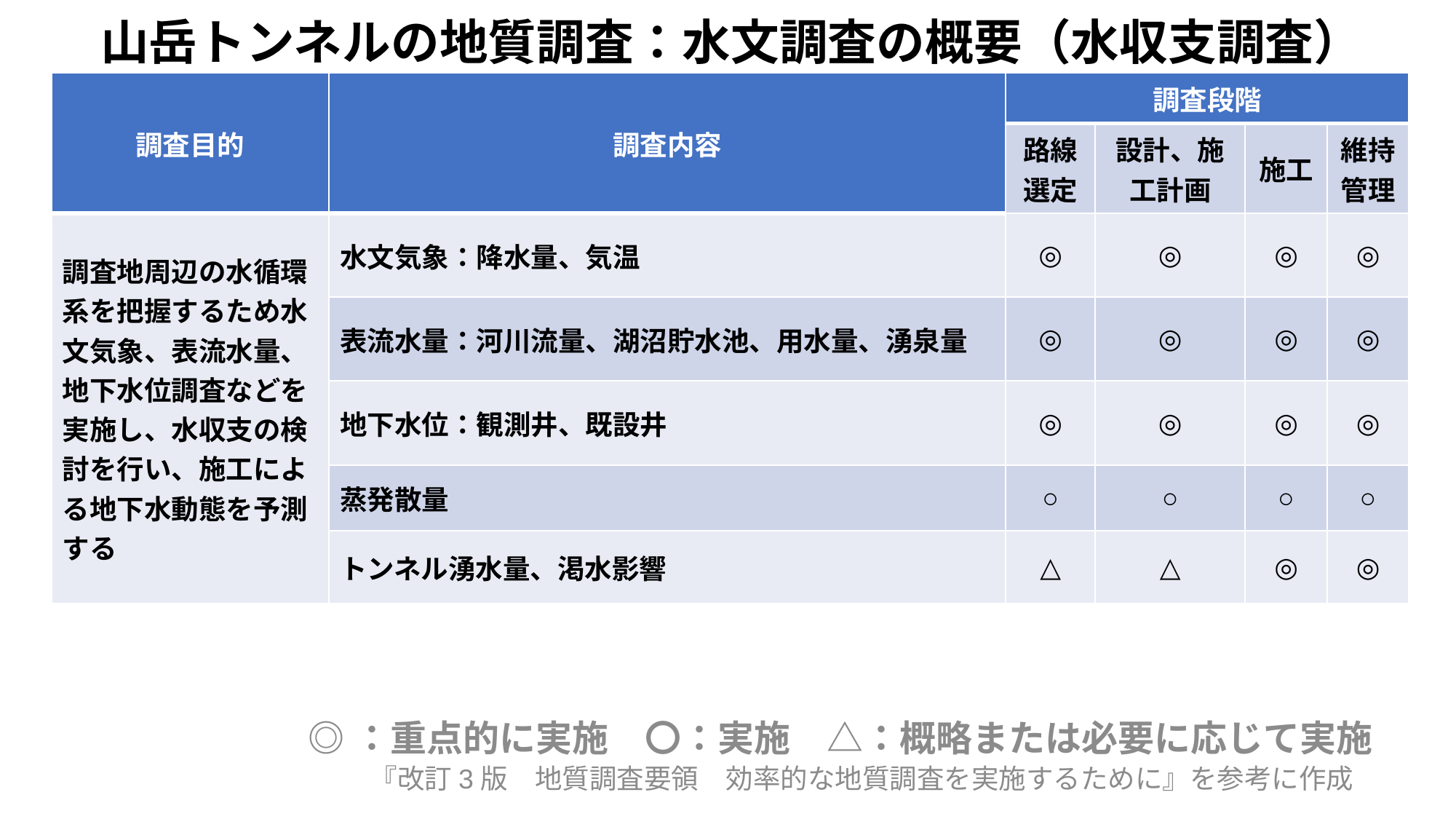

# 山岳トンネルの地質調査：水文調査の概要（水収支調査）
| 調査目的 | 調査内容 | 調査段階 |  |  |  |
| --- | --- | --- | --- | --- | --- |
|  |  | 路線選定 | 設計、施工計画 | 施工 | 維持管理 |
| 調査地周辺の水循環系を把握するため水文気象、表流水量、地下水位調査などを実施し、水収支の検討を行い、施工による地下水動態を予測する | 水文気象：降水量、気温 | ◎ | ◎ | ◎ | ◎ |
|  | 表流水量：河川流量、湖沼貯水池、用水量、湧泉量 | ◎ | ◎ | ◎ | ◎ |
|  | 地下水位：観測井、既設井 | ◎ | ◎ | ◎ | ◎ |
|  | 蒸発散量 | ○ | ○ | ○ | ○ |
|  | トンネル湧水量、渇水影響 | △ | △ | ◎ | ◎ |
◎：重点的に実施　〇：実施　△：概略または必要に応じて実施
『改訂3版　地質調査要領　効率的な地質調査を実施するために』を参考に作成